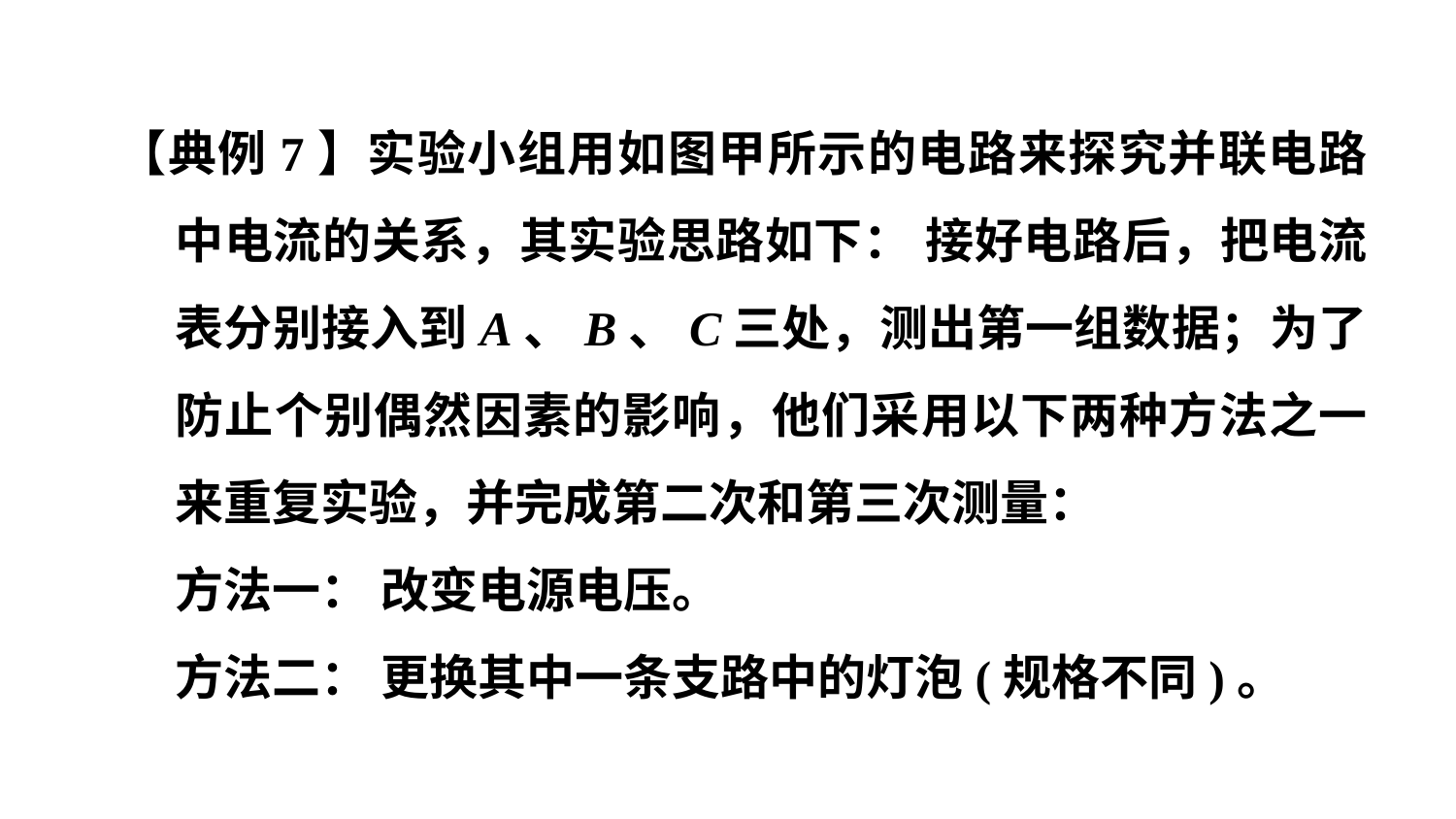

【典例7】实验小组用如图甲所示的电路来探究并联电路中电流的关系，其实验思路如下： 接好电路后，把电流表分别接入到A、B、C三处，测出第一组数据；为了防止个别偶然因素的影响，他们采用以下两种方法之一来重复实验，并完成第二次和第三次测量：
方法一： 改变电源电压。
方法二： 更换其中一条支路中的灯泡(规格不同)。